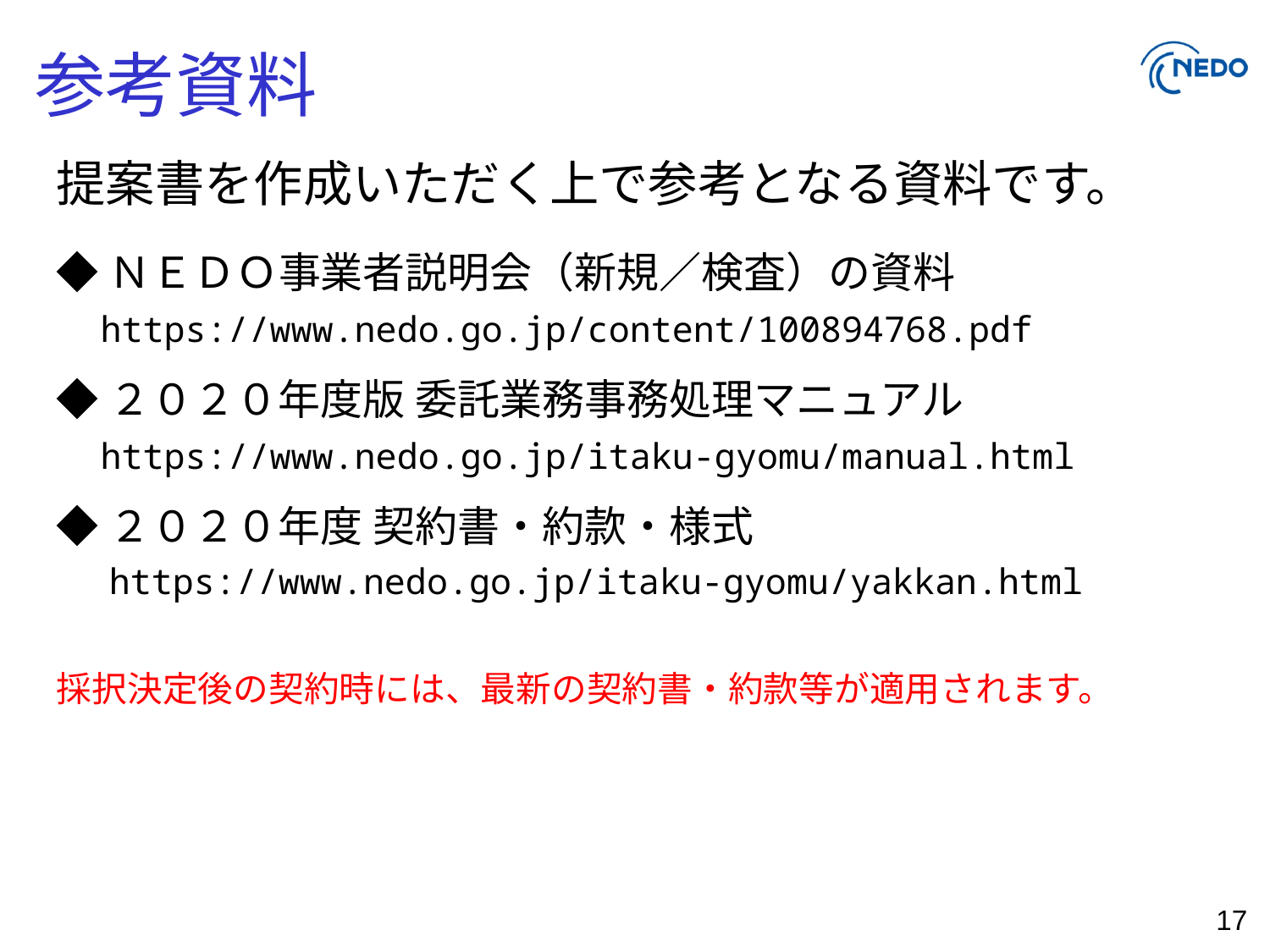

# 参考資料
提案書を作成いただく上で参考となる資料です。
◆ＮＥＤＯ事業者説明会（新規／検査）の資料
　https://www.nedo.go.jp/content/100894768.pdf
◆２０２０年度版 委託業務事務処理マニュアル
　https://www.nedo.go.jp/itaku-gyomu/manual.html
◆２０２０年度 契約書・約款・様式
　https://www.nedo.go.jp/itaku-gyomu/yakkan.html

採択決定後の契約時には、最新の契約書・約款等が適用されます。
17